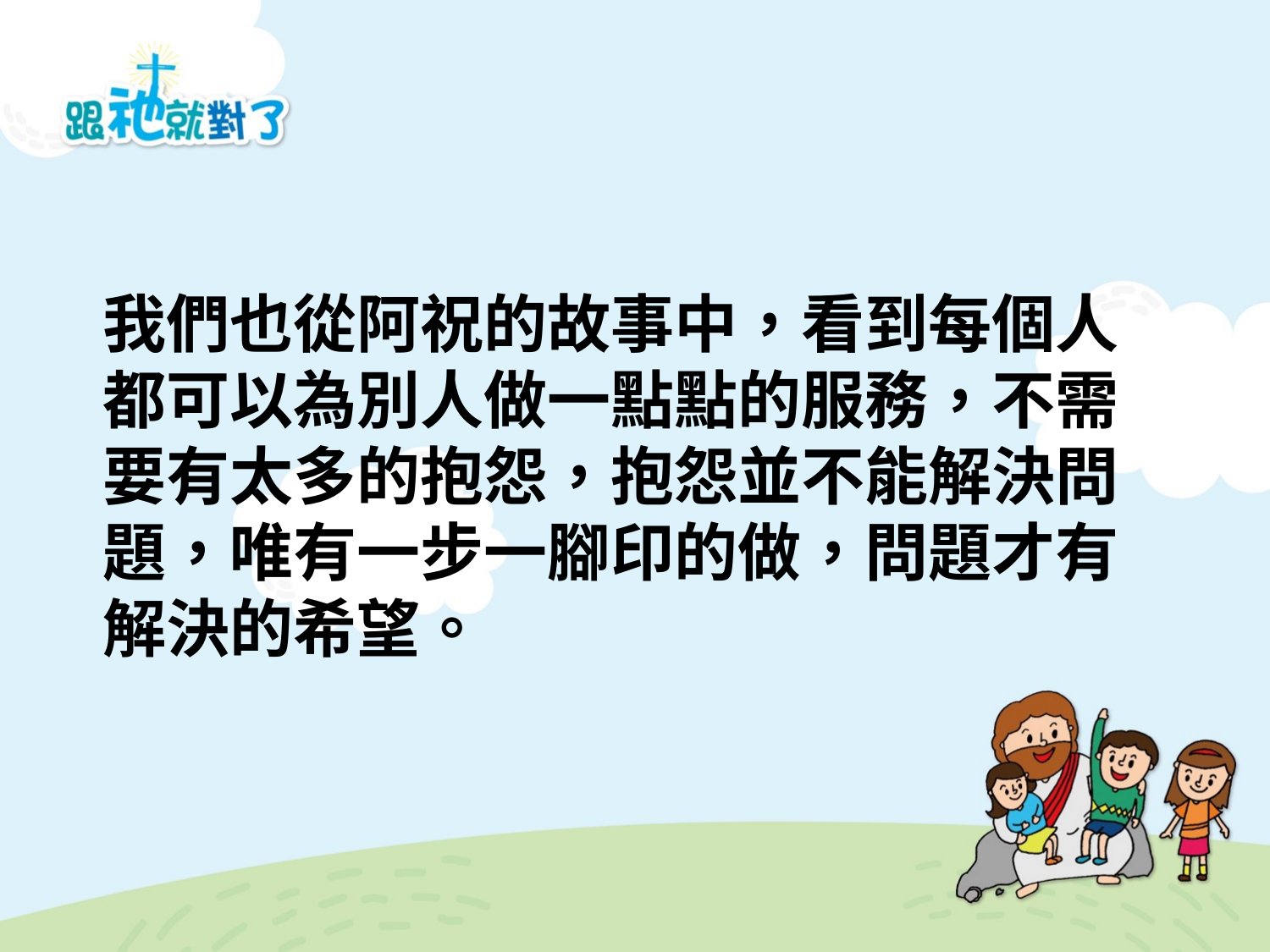

我們也從阿祝的故事中，看到每個人都可以為別人做一點點的服務，不需要有太多的抱怨，抱怨並不能解決問題，唯有一步一腳印的做，問題才有解決的希望。